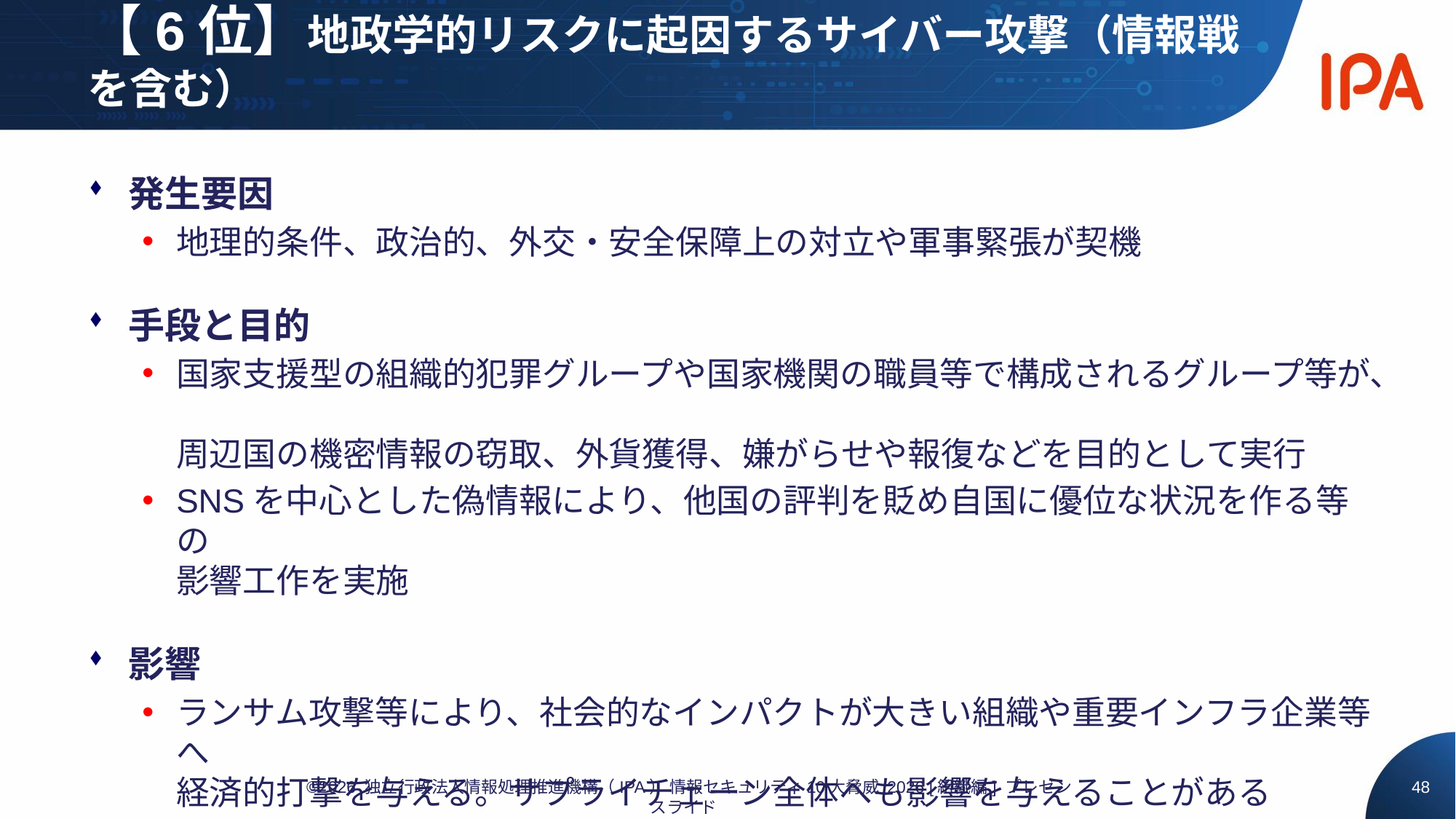

# 【6位】地政学的リスクに起因するサイバー攻撃（情報戦を含む）
発生要因
地理的条件、政治的、外交・安全保障上の対立や軍事緊張が契機

手段と目的
国家支援型の組織的犯罪グループや国家機関の職員等で構成されるグループ等が、
周辺国の機密情報の窃取、外貨獲得、嫌がらせや報復などを目的として実行
SNSを中心とした偽情報により、他国の評判を貶め自国に優位な状況を作る等の
影響工作を実施

影響
ランサム攻撃等により、社会的なインパクトが大きい組織や重要インフラ企業等へ
経済的打撃を与える。サプライチェーン全体へも影響を与えることがある
経済制裁を受けている国家がサイバー攻撃を通じた金銭獲得による、経済制裁の
実効性低下

48
©2026 独立行政法人情報処理推進機構（IPA） 情報セキュリティ10大脅威 2026 [組織編] プレゼンスライド